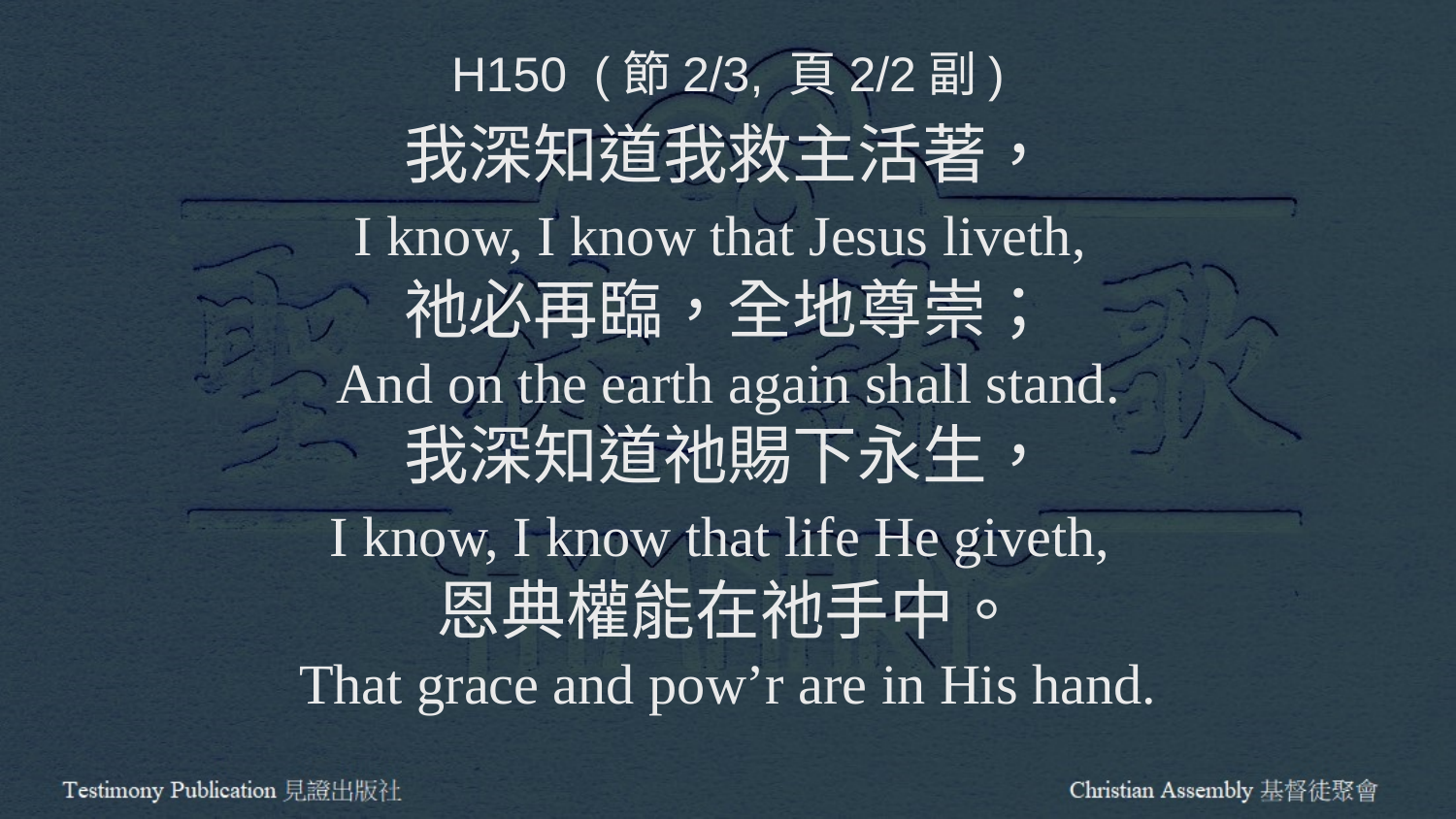

H150  (節2/3, 頁2/2副)
我深知道我救主活著，
I know, I know that Jesus liveth,
祂必再臨，全地尊崇；
And on the earth again shall stand.
我深知道祂賜下永生，
I know, I know that life He giveth,
恩典權能在祂手中。
That grace and pow’r are in His hand.